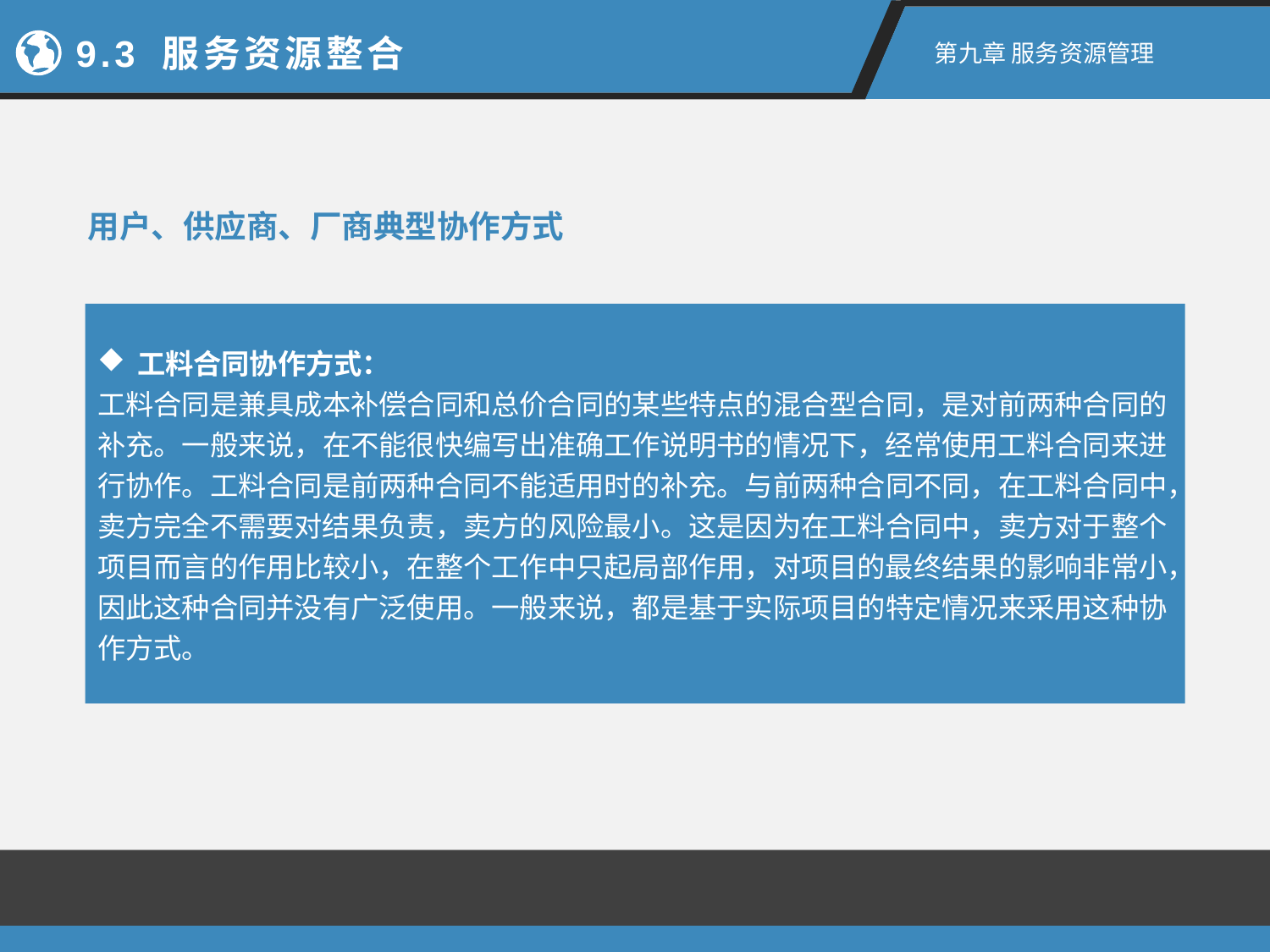

9.3 服务资源整合

第九章 服务资源管理
用户、供应商、厂商典型协作方式
工料合同协作方式：
工料合同是兼具成本补偿合同和总价合同的某些特点的混合型合同，是对前两种合同的补充。一般来说，在不能很快编写出准确工作说明书的情况下，经常使用工料合同来进行协作。工料合同是前两种合同不能适用时的补充。与前两种合同不同，在工料合同中，卖方完全不需要对结果负责，卖方的风险最小。这是因为在工料合同中，卖方对于整个项目而言的作用比较小，在整个工作中只起局部作用，对项目的最终结果的影响非常小，因此这种合同并没有广泛使用。一般来说，都是基于实际项目的特定情况来采用这种协作方式。